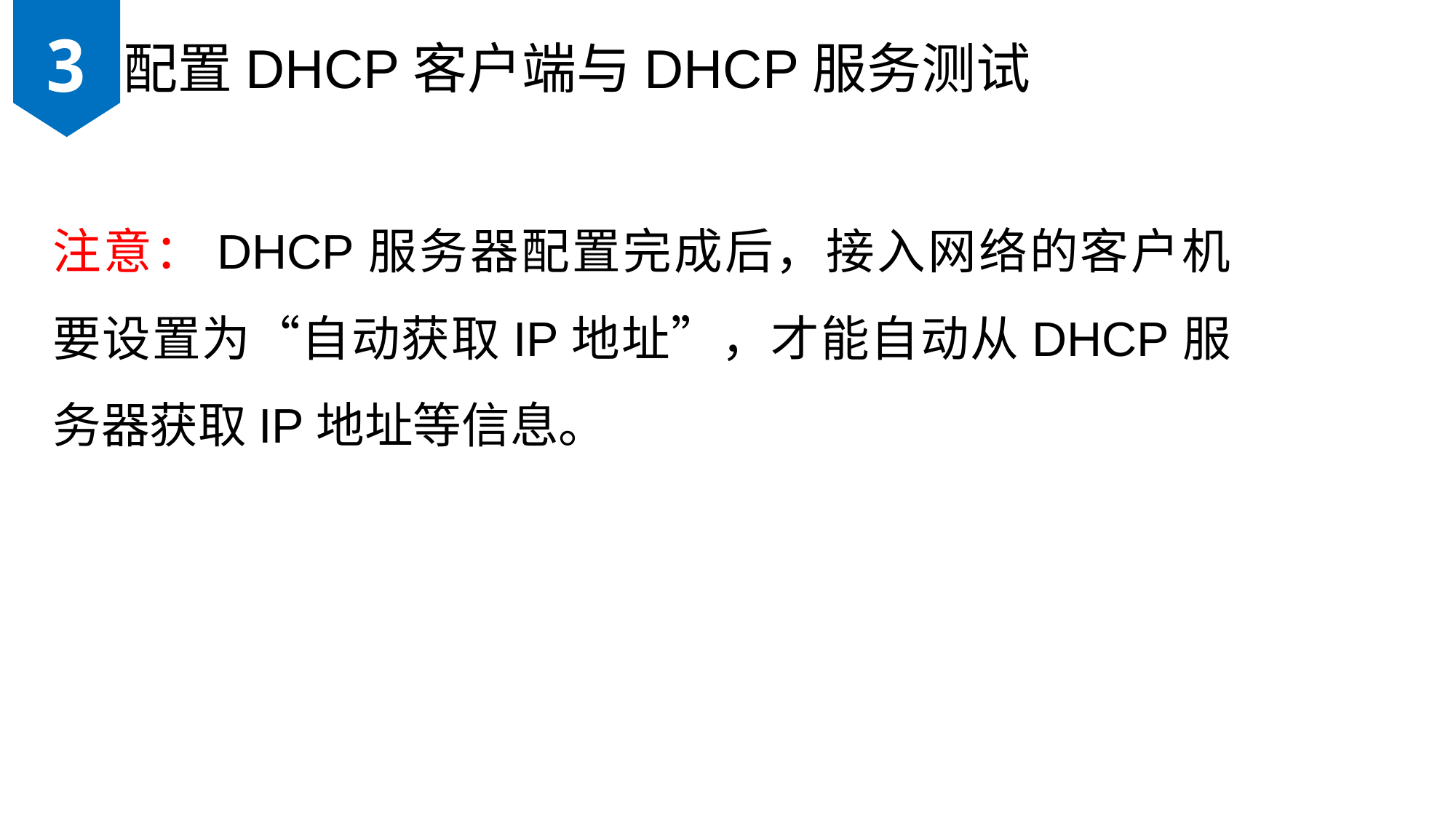

3

配置DHCP客户端与DHCP服务测试

注意：DHCP服务器配置完成后，接入网络的客户机要设置为“自动获取IP地址”，才能自动从DHCP服务器获取IP地址等信息。